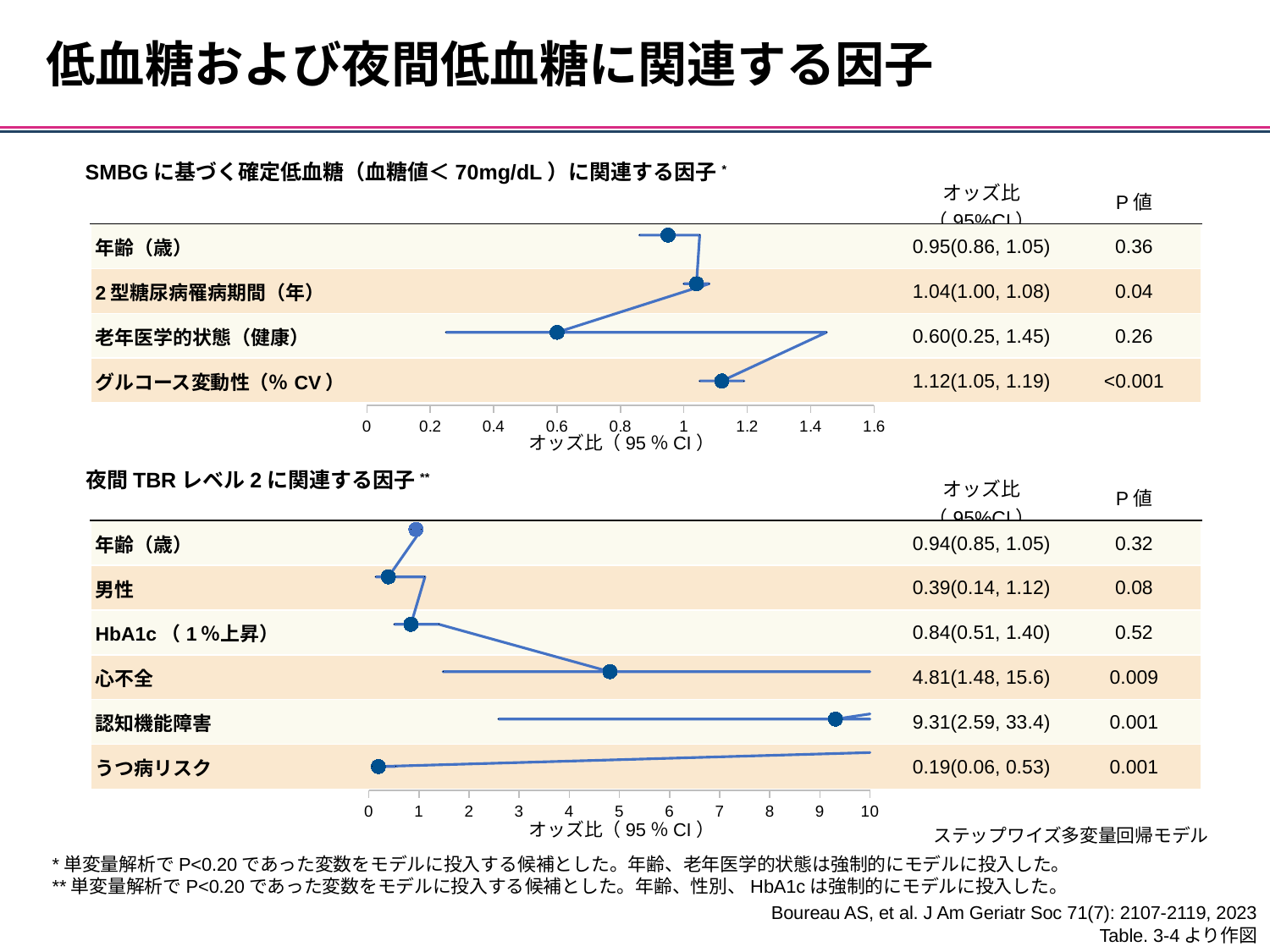

低血糖および夜間低血糖に関連する因子
SMBGに基づく確定低血糖（血糖値＜70mg/dL）に関連する因子*
|  |  | オッズ比（95%CI） | P値 |
| --- | --- | --- | --- |
| 年齢（歳） |  | 0.95(0.86, 1.05) | 0.36 |
| 2型糖尿病罹病期間（年） |  | 1.04(1.00, 1.08) | 0.04 |
| 老年医学的状態（健康） |  | 0.60(0.25, 1.45) | 0.26 |
| グルコース変動性（％CV） |  | 1.12(1.05, 1.19) | <0.001 |

### Chart

| Category |  |
|---|---|
オッズ比（95％CI）
夜間TBRレベル2に関連する因子**
|  |  | オッズ比（95%CI） | P値 |
| --- | --- | --- | --- |
| 年齢（歳） |  | 0.94(0.85, 1.05) | 0.32 |
| 男性 |  | 0.39(0.14, 1.12) | 0.08 |
| HbA1c（1％上昇） |  | 0.84(0.51, 1.40) | 0.52 |
| 心不全 |  | 4.81(1.48, 15.6) | 0.009 |
| 認知機能障害 |  | 9.31(2.59, 33.4) | 0.001 |
| うつ病リスク |  | 0.19(0.06, 0.53) | 0.001 |

### Chart

| Category |  |
|---|---|
オッズ比（95％CI）
ステップワイズ多変量回帰モデル
*単変量解析でP<0.20であった変数をモデルに投入する候補とした。年齢、老年医学的状態は強制的にモデルに投入した。
**単変量解析でP<0.20であった変数をモデルに投入する候補とした。年齢、性別、HbA1cは強制的にモデルに投入した。
Boureau AS, et al. J Am Geriatr Soc 71(7): 2107-2119, 2023
Table. 3-4より作図